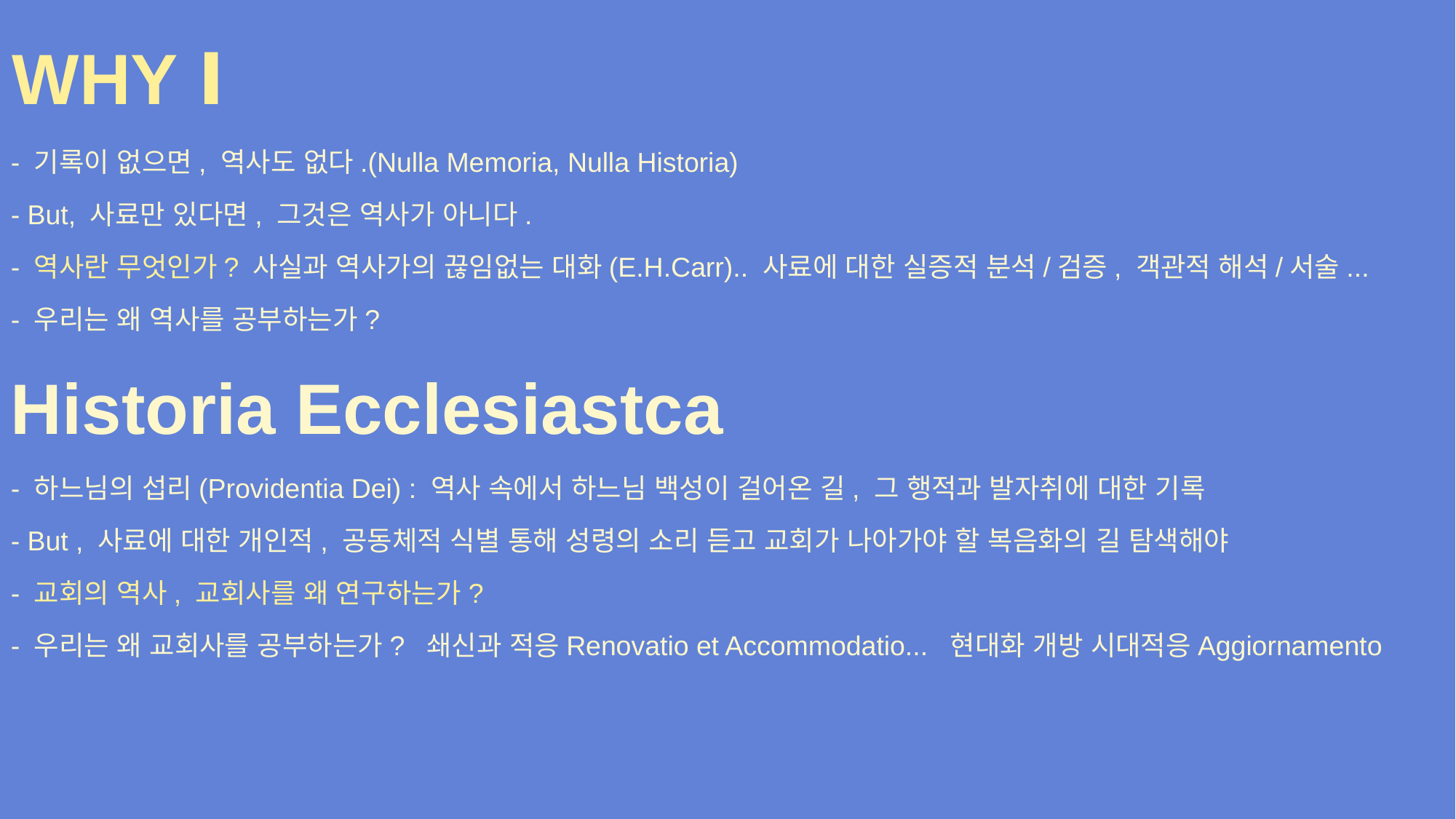

WHY Ⅰ
- 기록이 없으면, 역사도 없다.(Nulla Memoria, Nulla Historia)
- But, 사료만 있다면, 그것은 역사가 아니다.
- 역사란 무엇인가? 사실과 역사가의 끊임없는 대화(E.H.Carr).. 사료에 대한 실증적 분석/검증, 객관적 해석/서술...
- 우리는 왜 역사를 공부하는가?
Historia Ecclesiastca
- 하느님의 섭리(Providentia Dei) : 역사 속에서 하느님 백성이 걸어온 길, 그 행적과 발자취에 대한 기록
- But , 사료에 대한 개인적, 공동체적 식별 통해 성령의 소리 듣고 교회가 나아가야 할 복음화의 길 탐색해야
- 교회의 역사, 교회사를 왜 연구하는가?
- 우리는 왜 교회사를 공부하는가?  쇄신과 적응Renovatio et Accommodatio...  현대화 개방 시대적응Aggiornamento